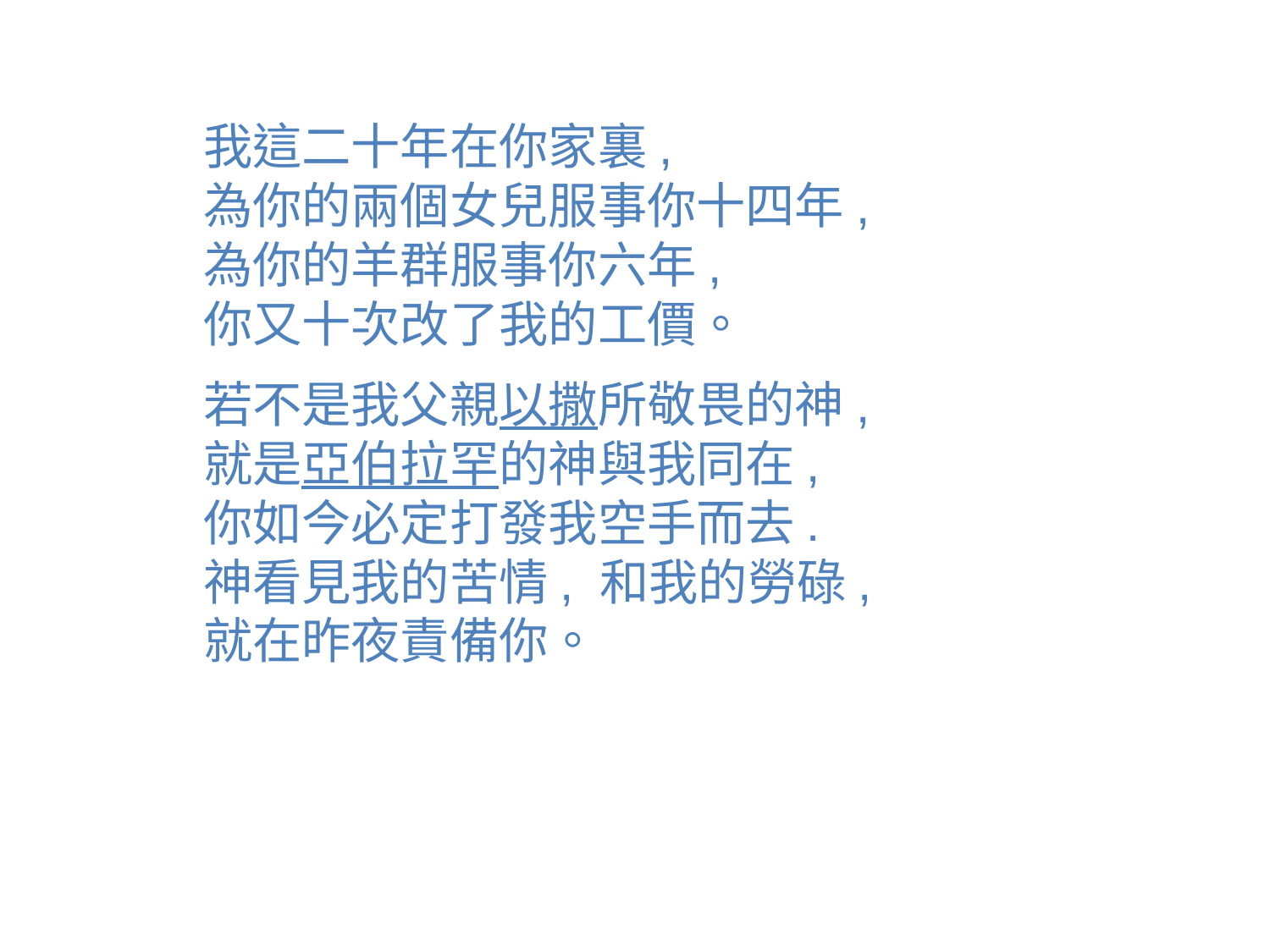

我這二十年在你家裏,
為你的兩個女兒服事你十四年,
為你的羊群服事你六年,
你又十次改了我的工價。

若不是我父親以撒所敬畏的神,
就是亞伯拉罕的神與我同在,
你如今必定打發我空手而去.
神看見我的苦情, 和我的勞碌,
就在昨夜責備你。